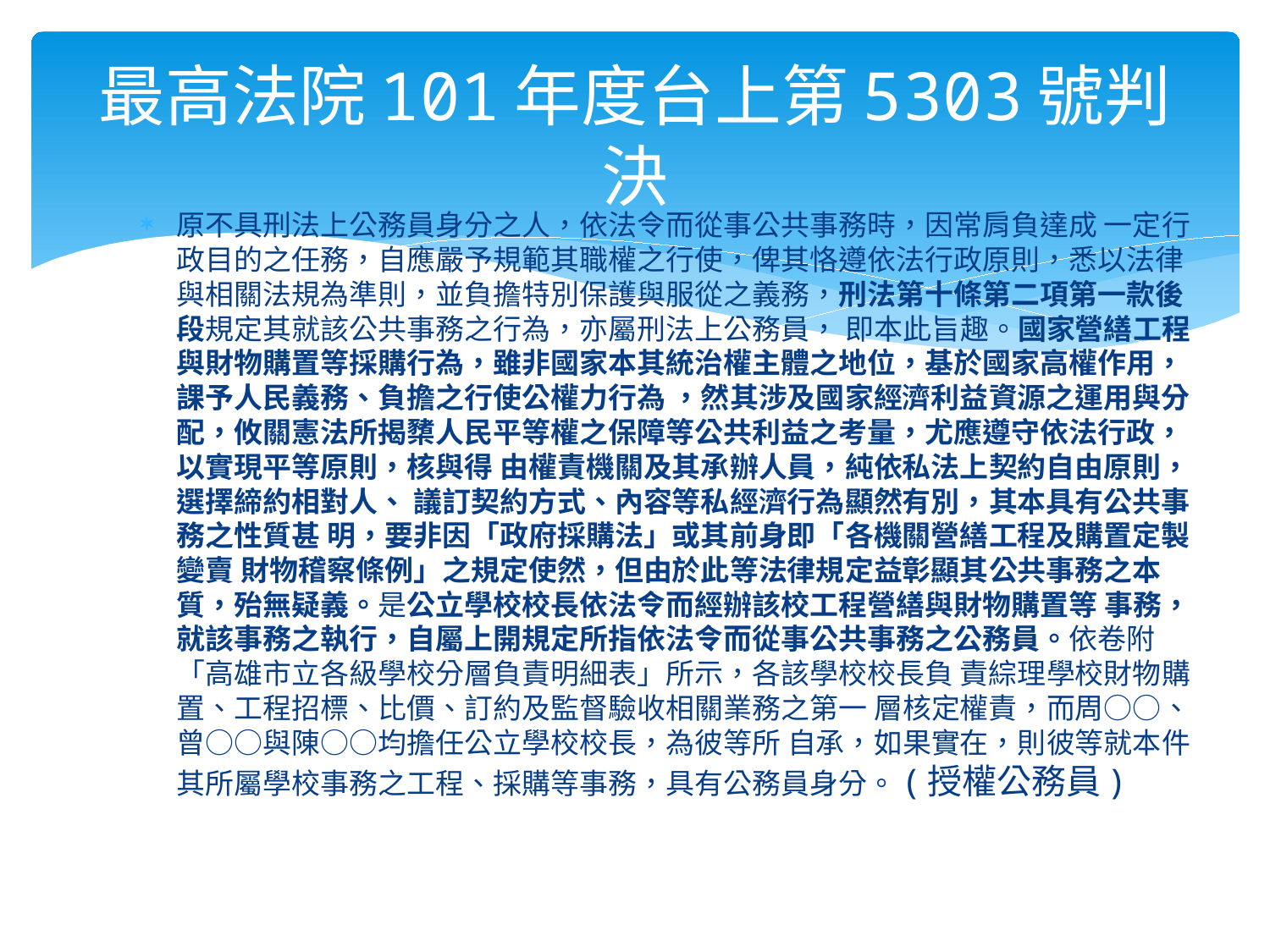

# 最高法院101年度台上第5303號判決
原不具刑法上公務員身分之人，依法令而從事公共事務時，因常肩負達成 一定行政目的之任務，自應嚴予規範其職權之行使，俾其恪遵依法行政原則，悉以法律與相關法規為準則，並負擔特別保護與服從之義務，刑法第十條第二項第一款後段規定其就該公共事務之行為，亦屬刑法上公務員， 即本此旨趣。國家營繕工程與財物購置等採購行為，雖非國家本其統治權主體之地位，基於國家高權作用，課予人民義務、負擔之行使公權力行為 ，然其涉及國家經濟利益資源之運用與分配，攸關憲法所揭櫫人民平等權之保障等公共利益之考量，尤應遵守依法行政，以實現平等原則，核與得 由權責機關及其承辦人員，純依私法上契約自由原則，選擇締約相對人、 議訂契約方式、內容等私經濟行為顯然有別，其本具有公共事務之性質甚 明，要非因「政府採購法」或其前身即「各機關營繕工程及購置定製變賣 財物稽察條例」之規定使然，但由於此等法律規定益彰顯其公共事務之本 質，殆無疑義。是公立學校校長依法令而經辦該校工程營繕與財物購置等 事務，就該事務之執行，自屬上開規定所指依法令而從事公共事務之公務員。依卷附「高雄市立各級學校分層負責明細表」所示，各該學校校長負 責綜理學校財物購置、工程招標、比價、訂約及監督驗收相關業務之第一 層核定權責，而周○○、曾○○與陳○○均擔任公立學校校長，為彼等所 自承，如果實在，則彼等就本件其所屬學校事務之工程、採購等事務，具有公務員身分。(授權公務員)